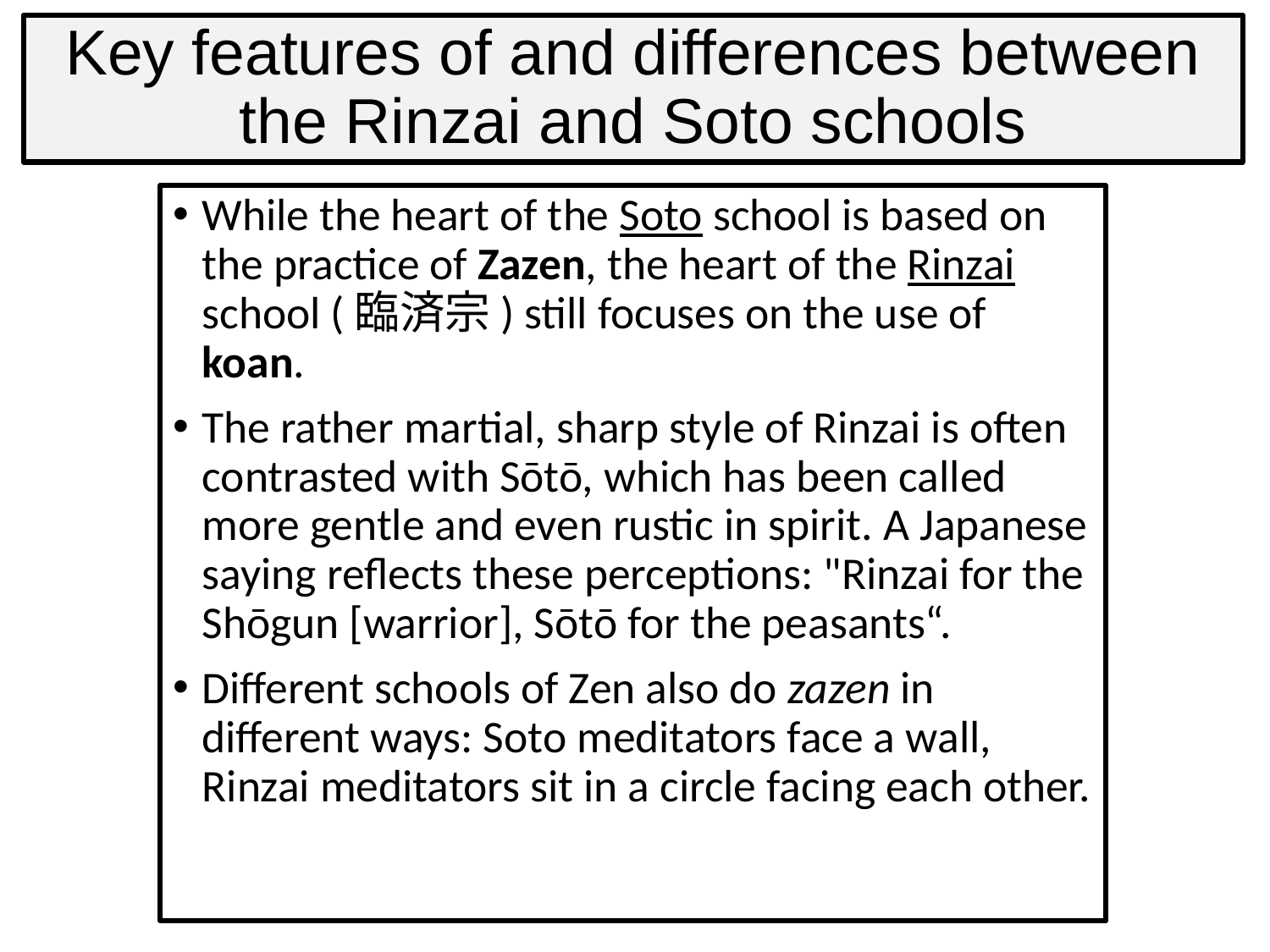

# Key features of and differences between the Rinzai and Soto schools
While the heart of the Soto school is based on the practice of Zazen, the heart of the Rinzai school (臨済宗) still focuses on the use of koan.
The rather martial, sharp style of Rinzai is often contrasted with Sōtō, which has been called more gentle and even rustic in spirit. A Japanese saying reflects these perceptions: "Rinzai for the Shōgun [warrior], Sōtō for the peasants“.
Different schools of Zen also do zazen in different ways: Soto meditators face a wall, Rinzai meditators sit in a circle facing each other.